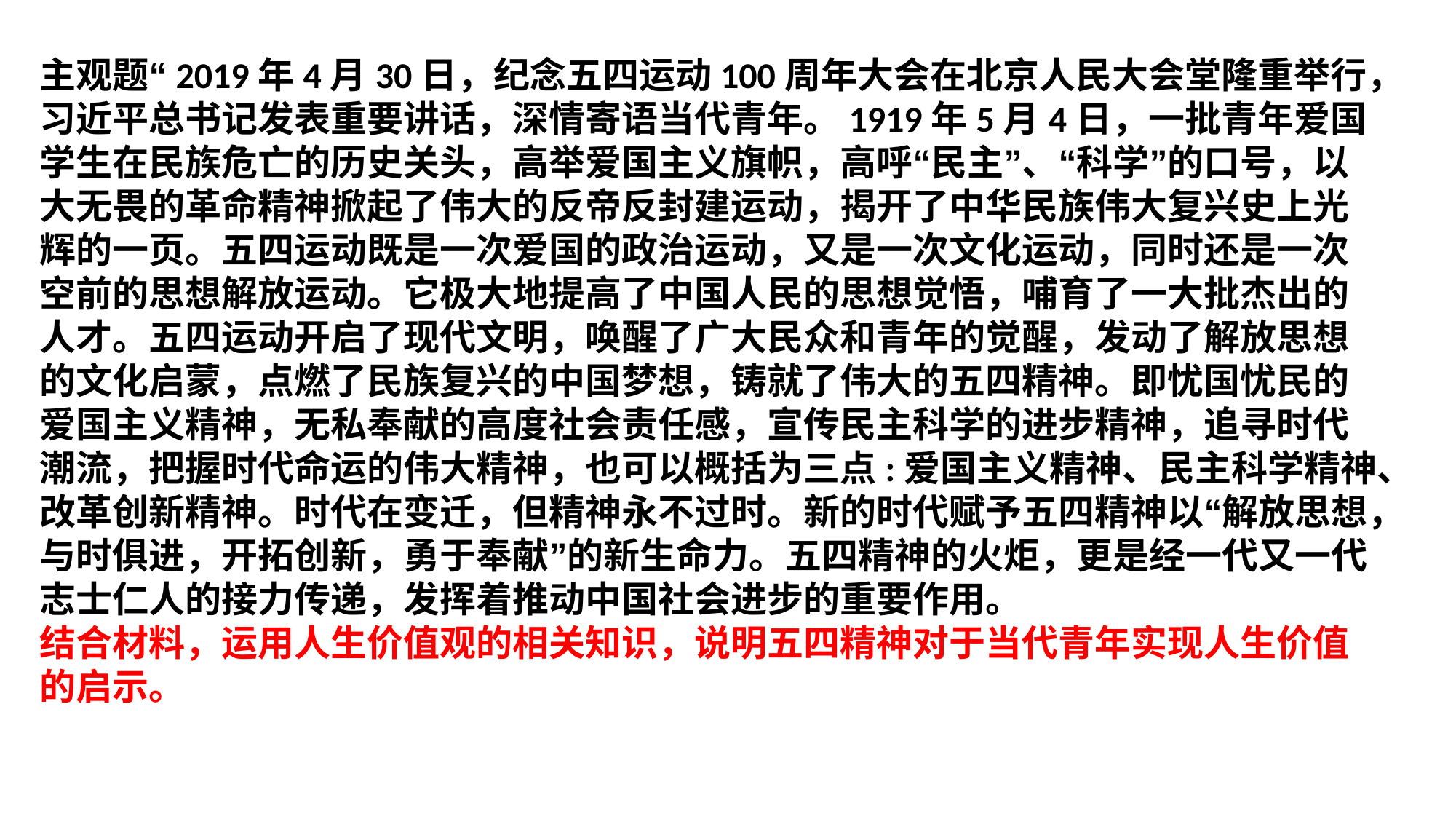

主观题“2019年4月30日，纪念五四运动100周年大会在北京人民大会堂隆重举行，习近平总书记发表重要讲话，深情寄语当代青年。1919年5月4日，一批青年爱国学生在民族危亡的历史关头，高举爱国主义旗帜，高呼“民主”、“科学”的口号，以大无畏的革命精神掀起了伟大的反帝反封建运动，揭开了中华民族伟大复兴史上光辉的一页。五四运动既是一次爱国的政治运动，又是一次文化运动，同时还是一次空前的思想解放运动。它极大地提高了中国人民的思想觉悟，哺育了一大批杰出的人才。五四运动开启了现代文明，唤醒了广大民众和青年的觉醒，发动了解放思想的文化启蒙，点燃了民族复兴的中国梦想，铸就了伟大的五四精神。即忧国忧民的爱国主义精神，无私奉献的高度社会责任感，宣传民主科学的进步精神，追寻时代潮流，把握时代命运的伟大精神，也可以概括为三点:爱国主义精神、民主科学精神、改革创新精神。时代在变迁，但精神永不过时。新的时代赋予五四精神以“解放思想，与时俱进，开拓创新，勇于奉献”的新生命力。五四精神的火炬，更是经一代又一代志士仁人的接力传递，发挥着推动中国社会进步的重要作用。
结合材料，运用人生价值观的相关知识，说明五四精神对于当代青年实现人生价值的启示。